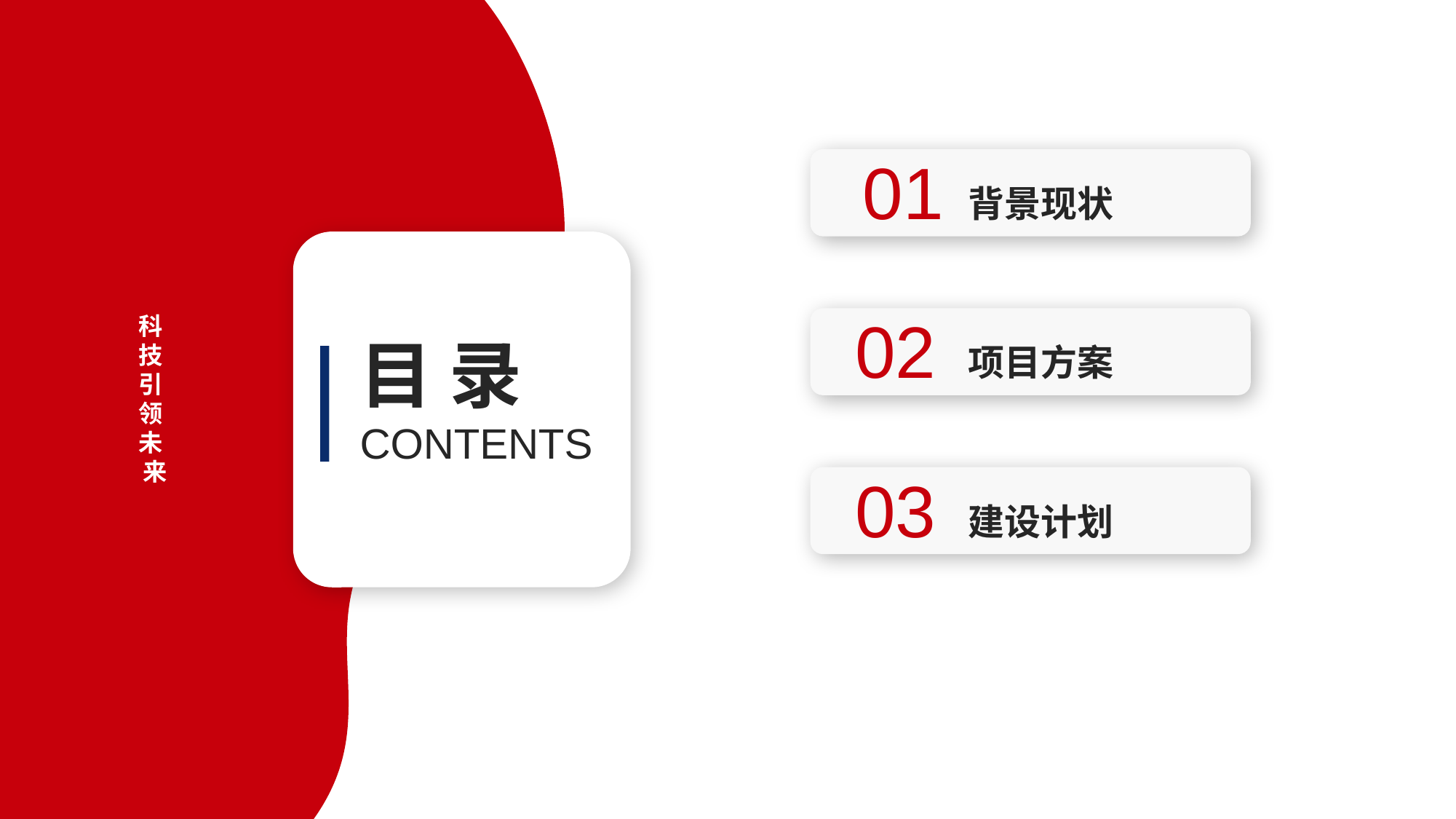

01

背景现状

02

项目方案
科技引领未来
目 录
CONTENTS

03

建设计划